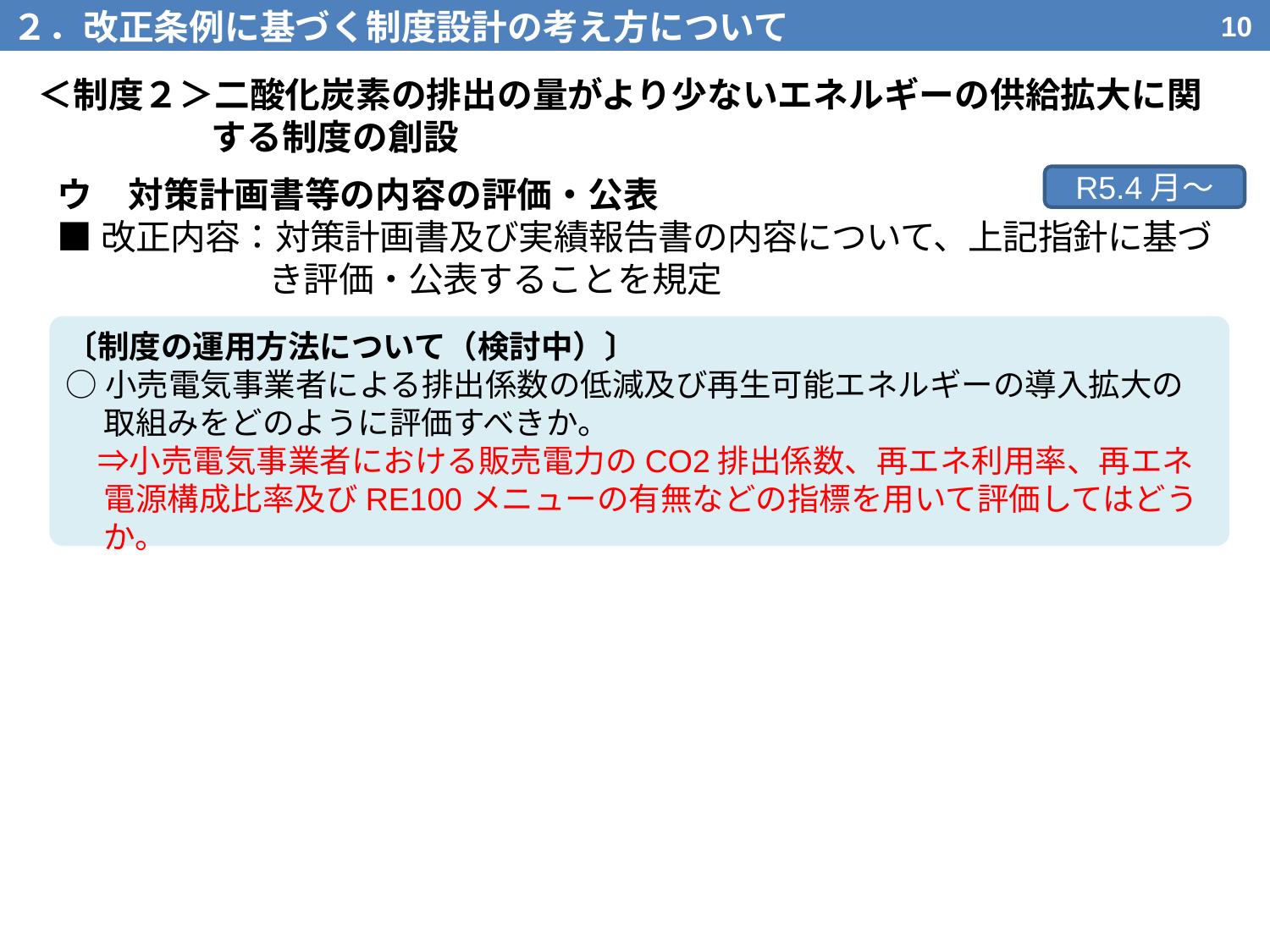

２．改正条例に基づく制度設計の考え方について
10
＜制度２＞二酸化炭素の排出の量がより少ないエネルギーの供給拡大に関する制度の創設
ウ　対策計画書等の内容の評価・公表
■改正内容：対策計画書及び実績報告書の内容について、上記指針に基づき評価・公表することを規定
R5.4月～
〔制度の運用方法について（検討中）〕
○小売電気事業者による排出係数の低減及び再生可能エネルギーの導入拡大の取組みをどのように評価すべきか。
　⇒小売電気事業者における販売電力のCO2排出係数、再エネ利用率、再エネ電源構成比率及びRE100メニューの有無などの指標を用いて評価してはどうか。